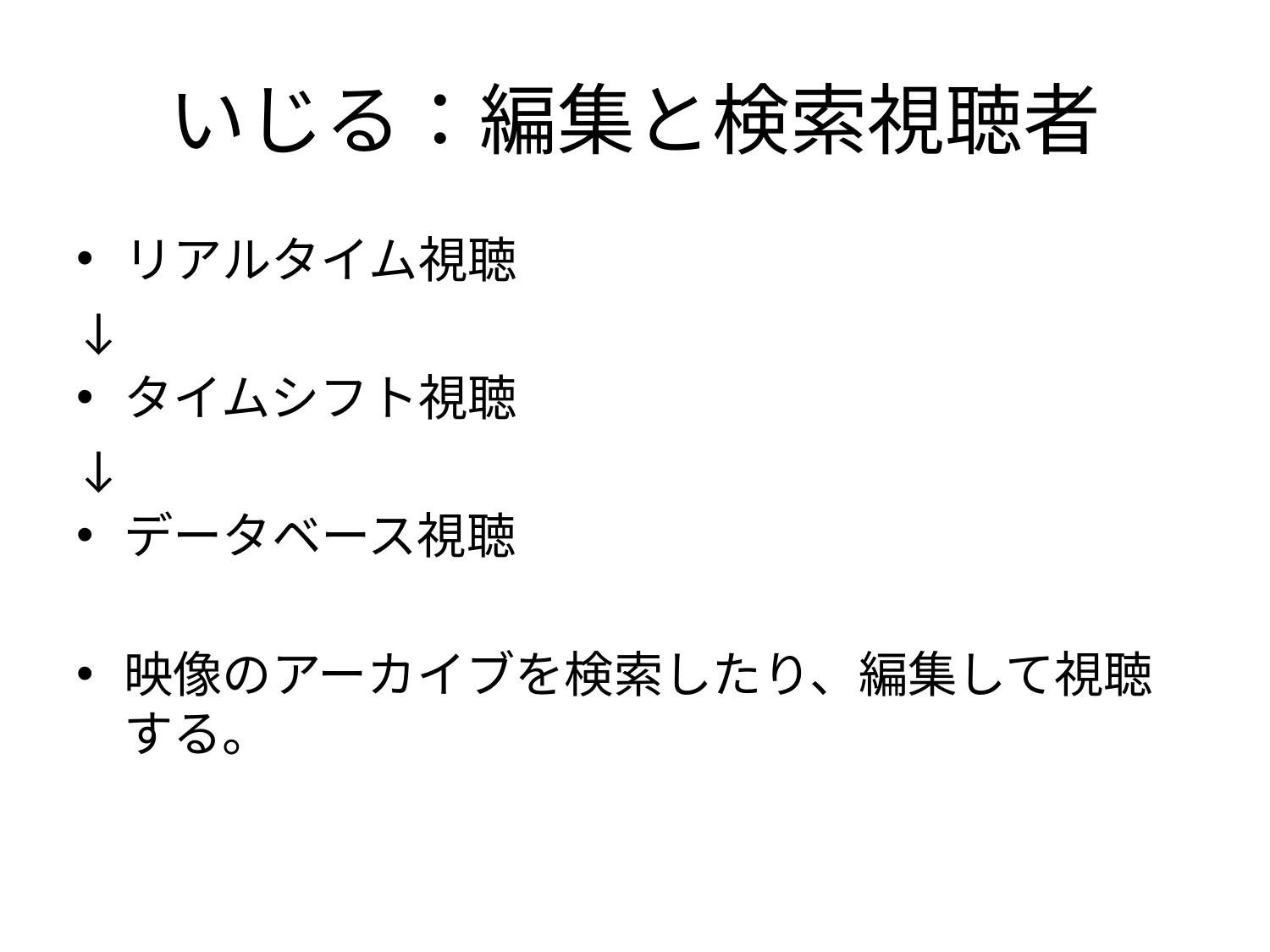

# いじる：編集と検索視聴者
リアルタイム視聴
↓
タイムシフト視聴
↓
データベース視聴

映像のアーカイブを検索したり、編集して視聴する。